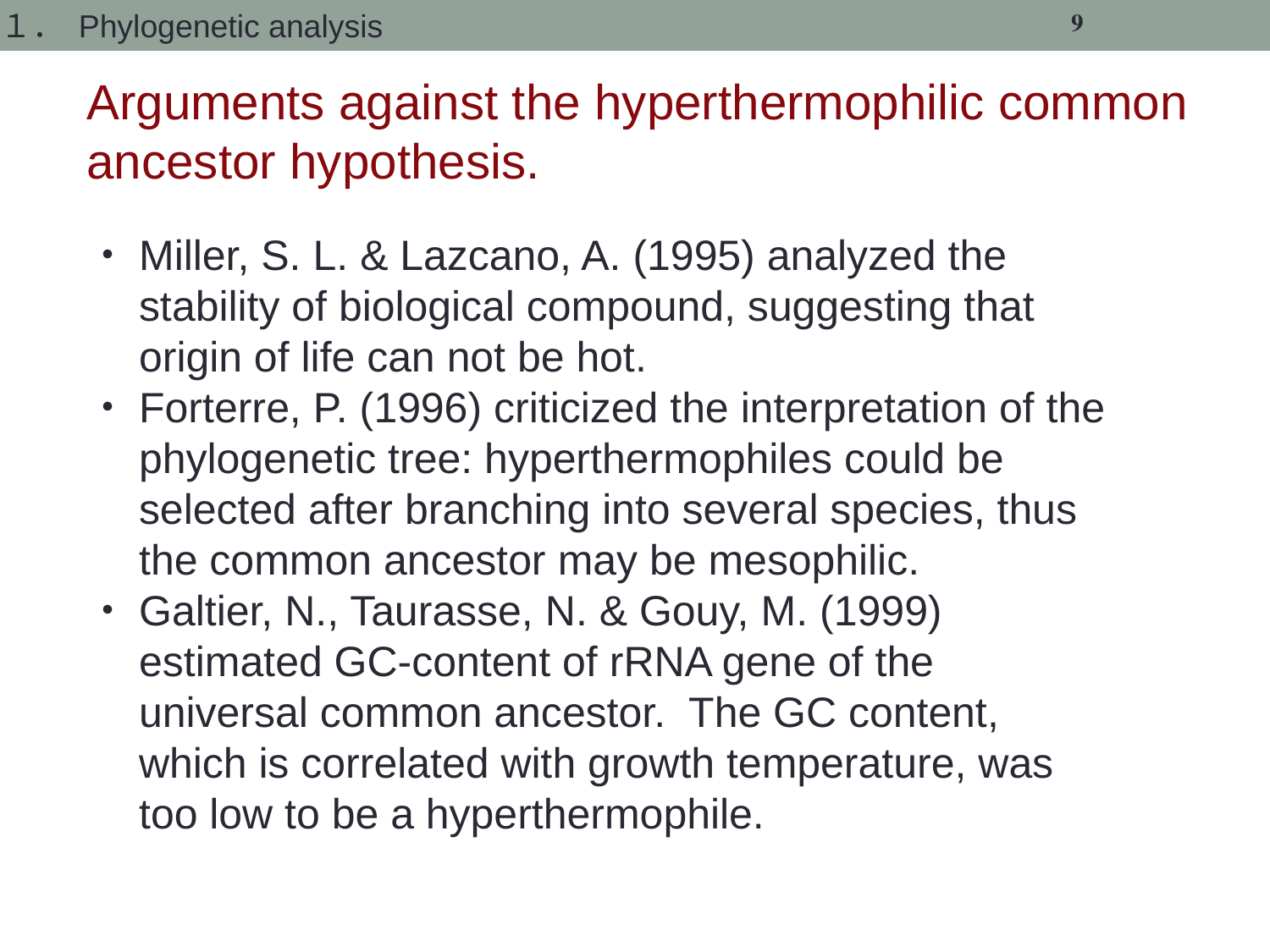

１． Phylogenetic analysis
9
Arguments against the hyperthermophilic common ancestor hypothesis.
・Miller, S. L. & Lazcano, A. (1995) analyzed the
　stability of biological compound, suggesting that
　origin of life can not be hot.
・Forterre, P. (1996) criticized the interpretation of the
　phylogenetic tree: hyperthermophiles could be
　selected after branching into several species, thus
　the common ancestor may be mesophilic.
・Galtier, N., Taurasse, N. & Gouy, M. (1999)
　estimated GC-content of rRNA gene of the
　universal common ancestor.  The GC content,
　which is correlated with growth temperature, was
　too low to be a hyperthermophile.